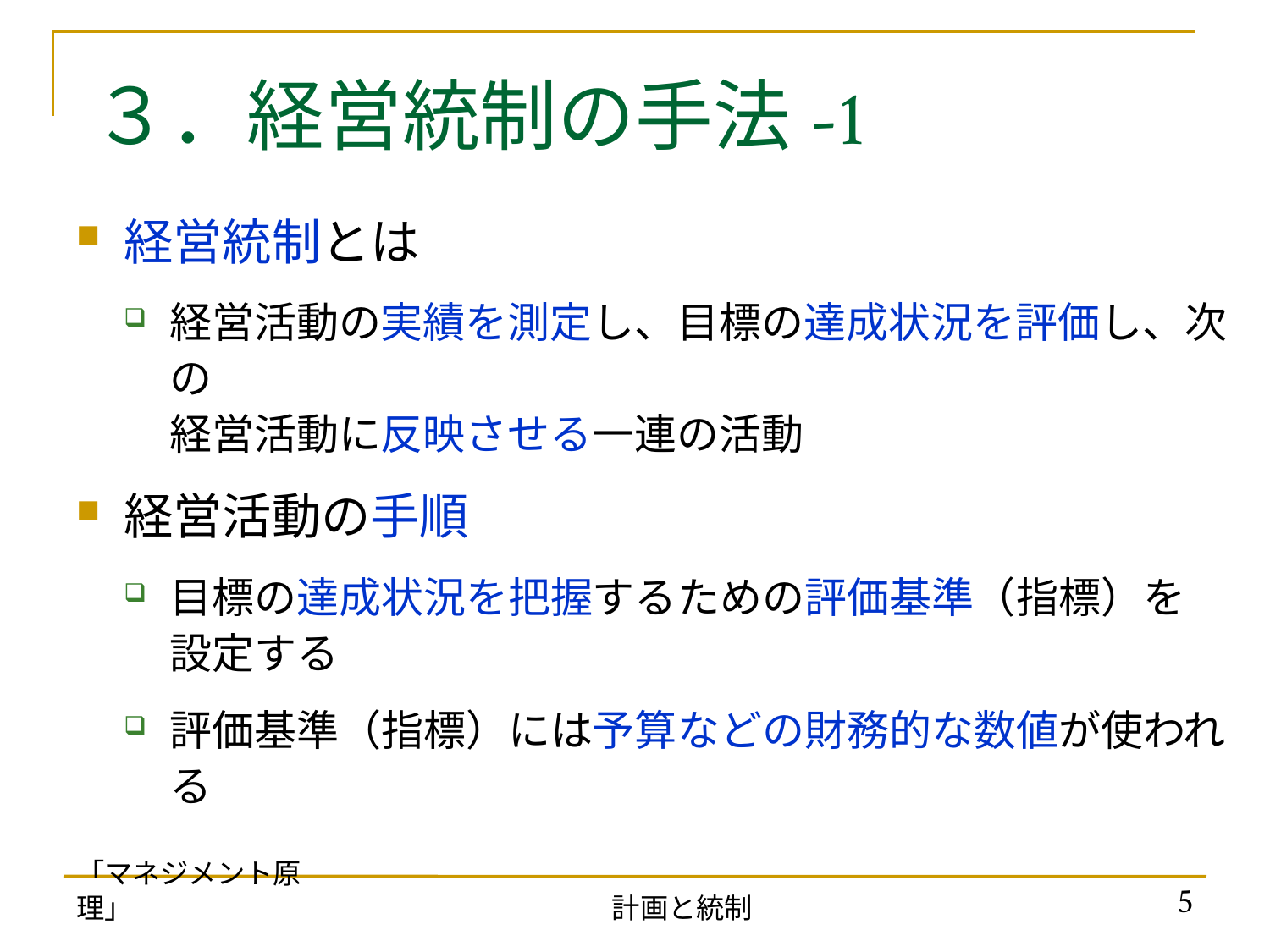

# ３．経営統制の手法-1
経営統制とは
経営活動の実績を測定し、目標の達成状況を評価し、次の
経営活動に反映させる一連の活動
経営活動の手順
目標の達成状況を把握するための評価基準（指標）を
設定する
評価基準（指標）には予算などの財務的な数値が使われる
「マネジメント原理」
5
計画と統制